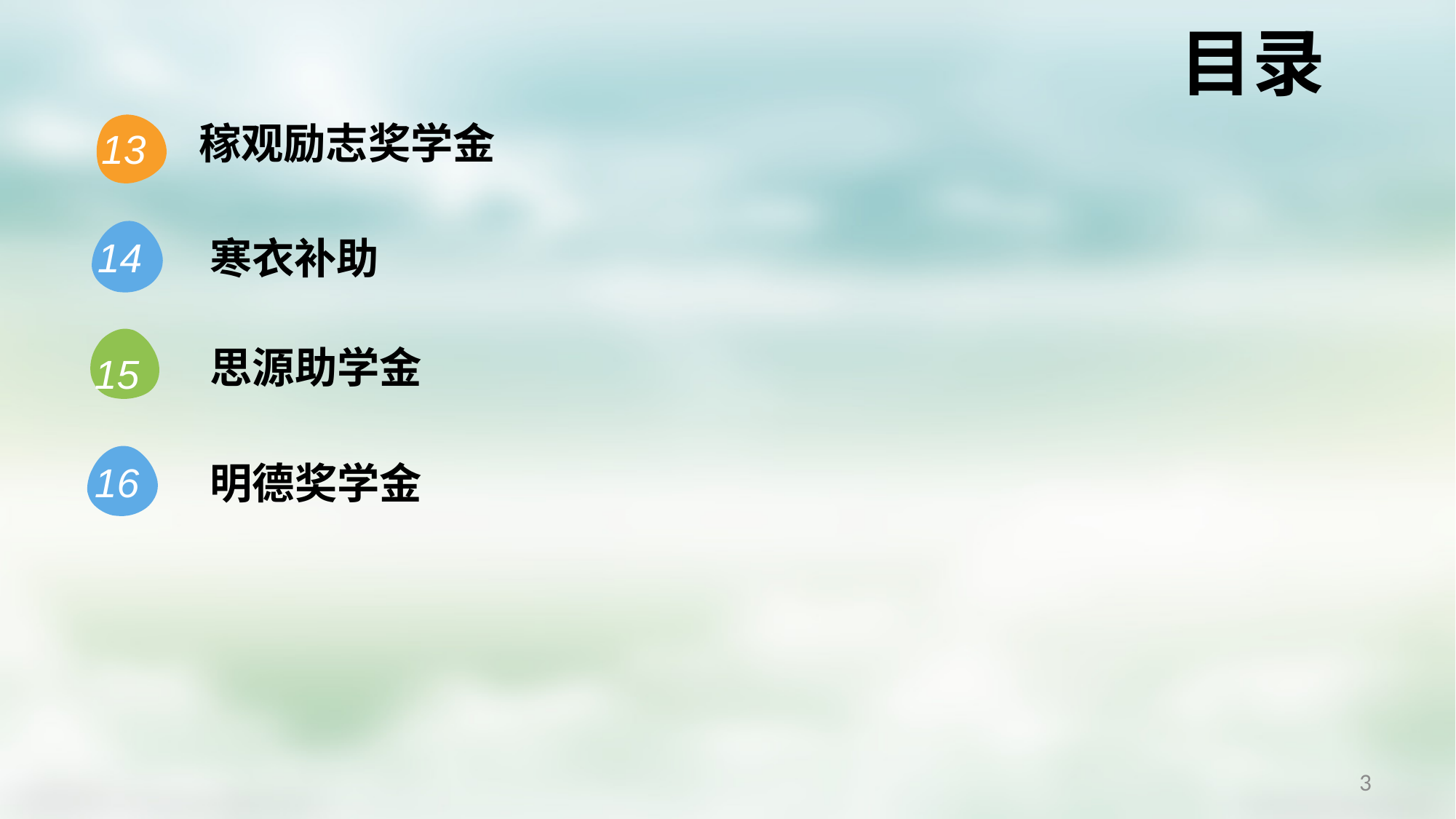

目录
稼观励志奖学金

13

寒衣补助
14

思源助学金
15

明德奖学金
16
3